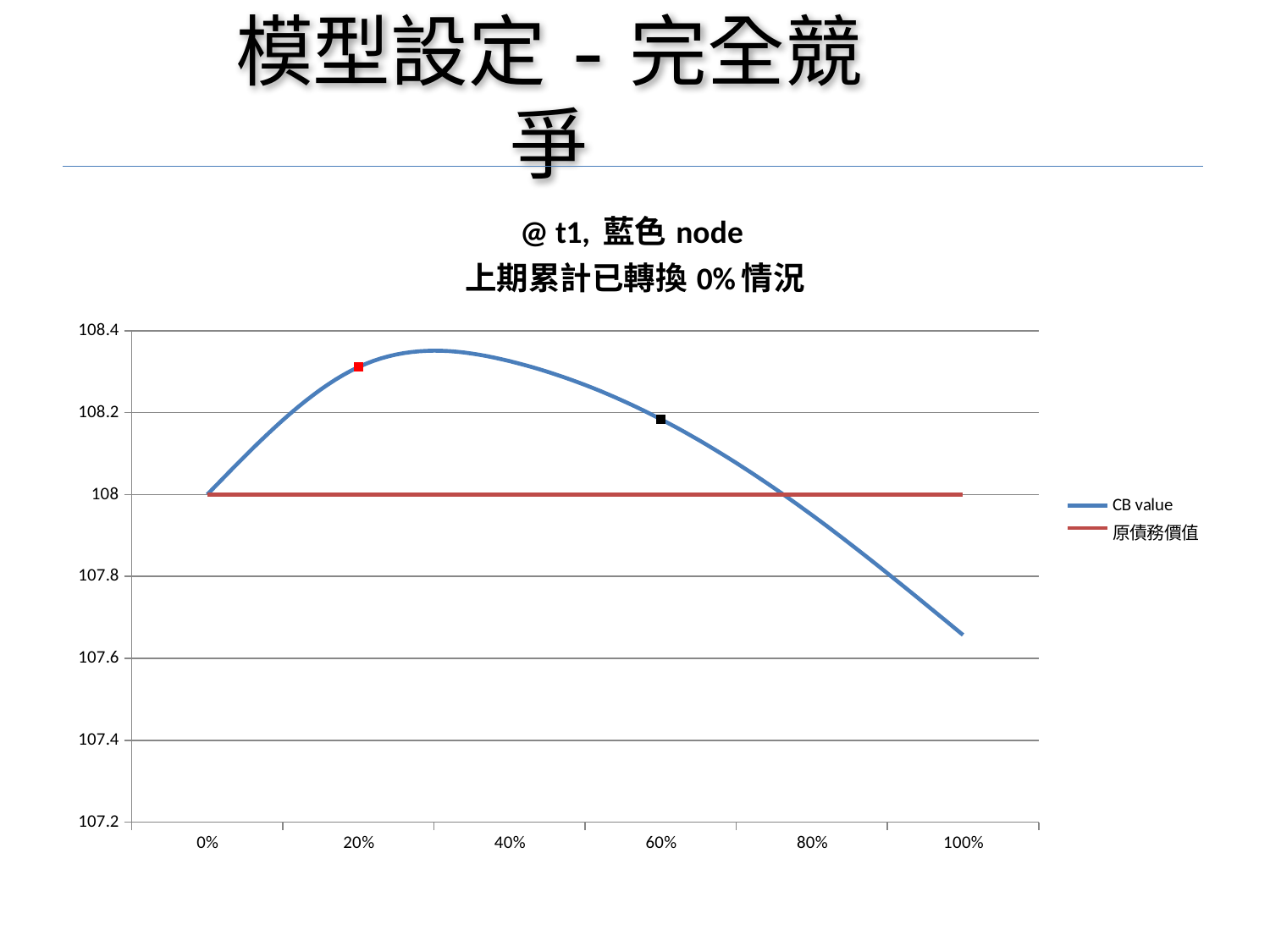

# 模型設定-完全競爭

### Chart: @ t1, 藍色node 上期累計已轉換0%情況

| Category |  |  |
|---|---|---|
| 0 | 108.0 | 108.0 |
| 0.2 | 108.31120810267598 | 108.0 |
| 0.4 | 108.3257131668484 | 108.0 |
| 0.60000000000000053 | 108.18405873707167 | 108.0 |
| 0.8 | 107.95012824268868 | 108.0 |
| 1 | 107.65714106695758 | 108.0 |